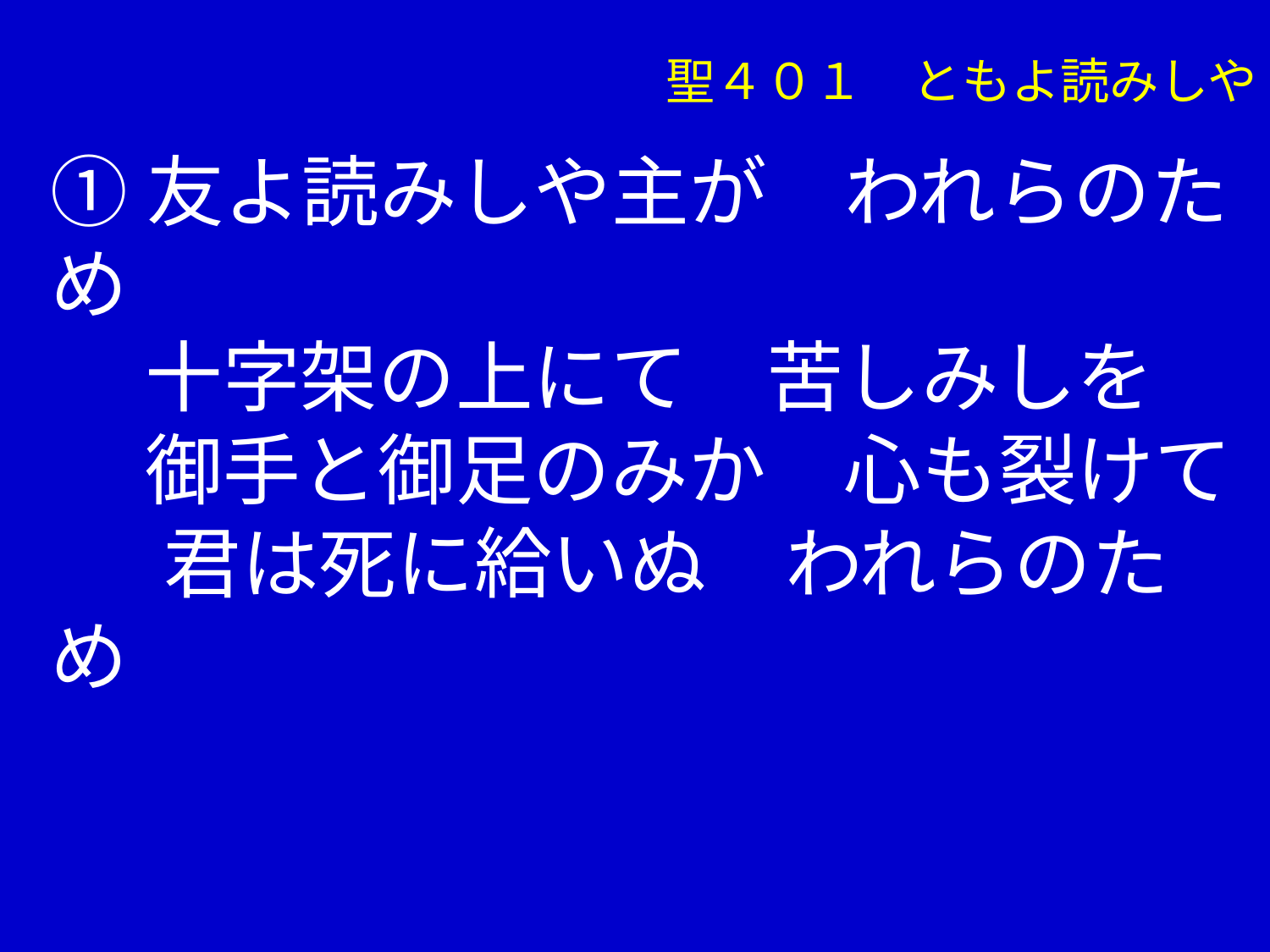

聖４０１　ともよ読みしや
①友よ読みしや主が　われらのため
　 十字架の上にて　苦しみしを
　 御手と御足のみか　心も裂けて
 　君は死に給いぬ　われらのため